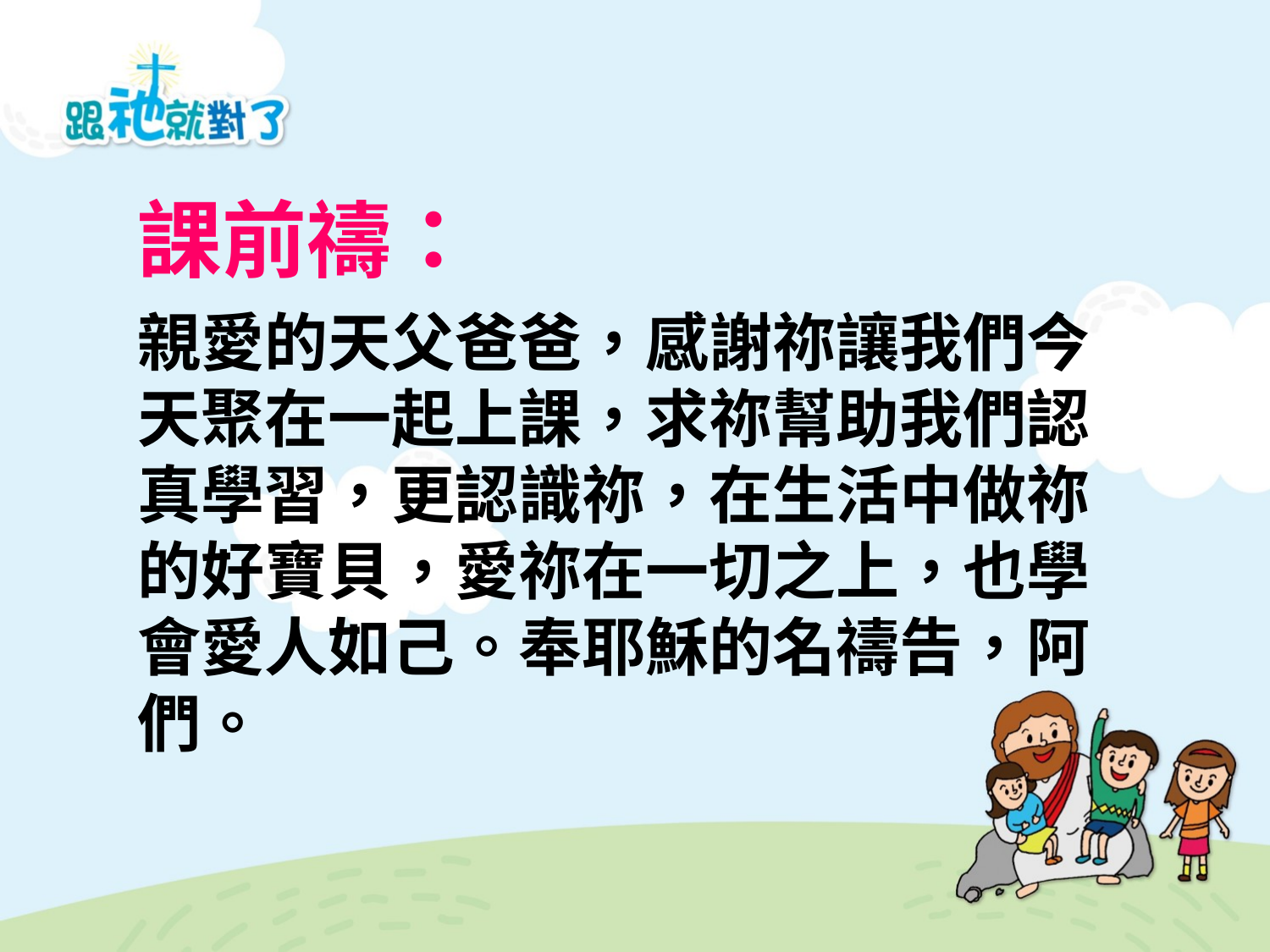

課前禱：
親愛的天父爸爸，感謝祢讓我們今天聚在一起上課，求祢幫助我們認真學習，更認識祢，在生活中做祢的好寶貝，愛祢在一切之上，也學會愛人如己。奉耶穌的名禱告，阿們。